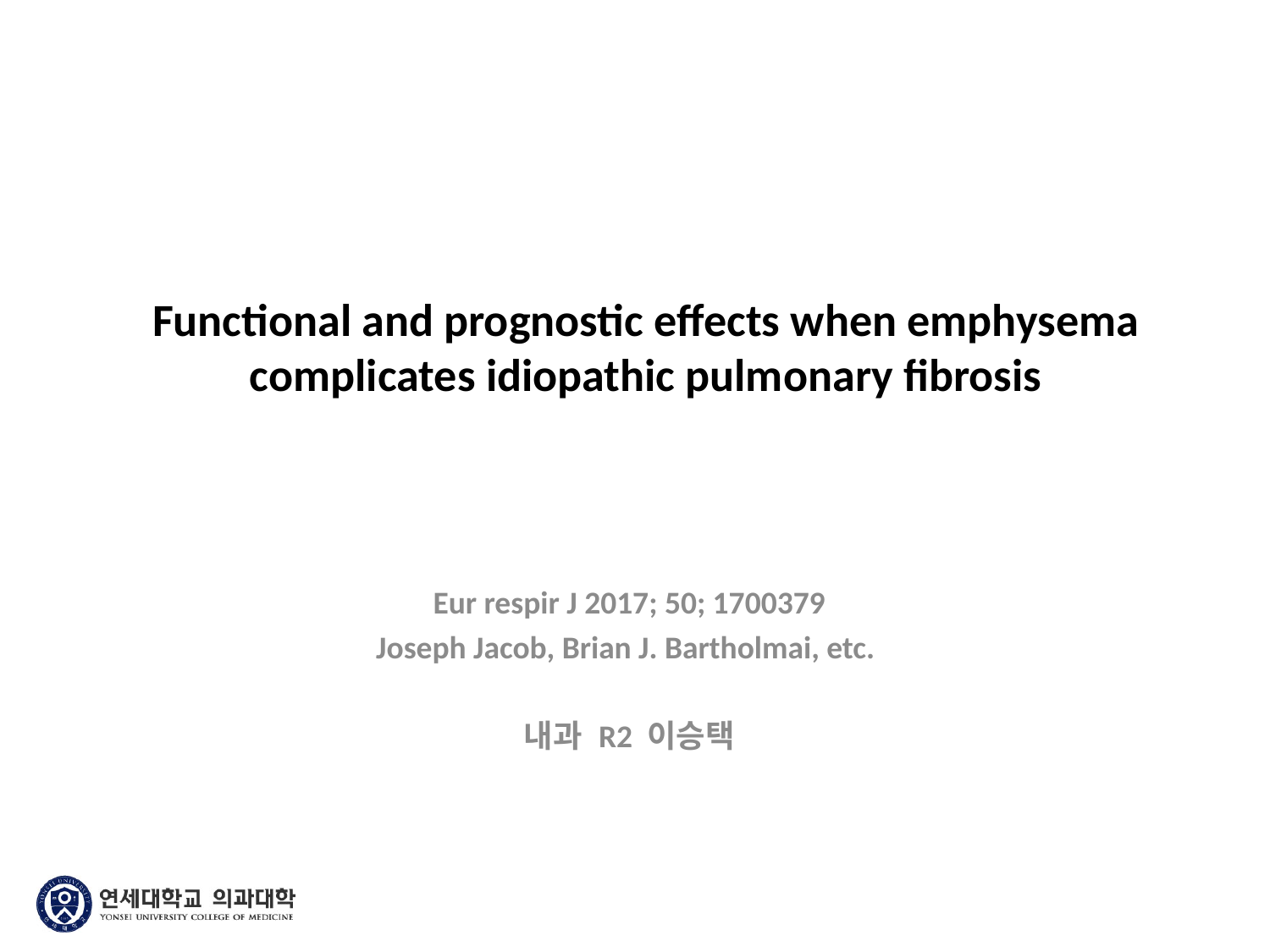

Functional and prognostic effects when emphysema complicates idiopathic pulmonary fibrosis
Eur respir J 2017; 50; 1700379
Joseph Jacob, Brian J. Bartholmai, etc.

내과 R2 이승택